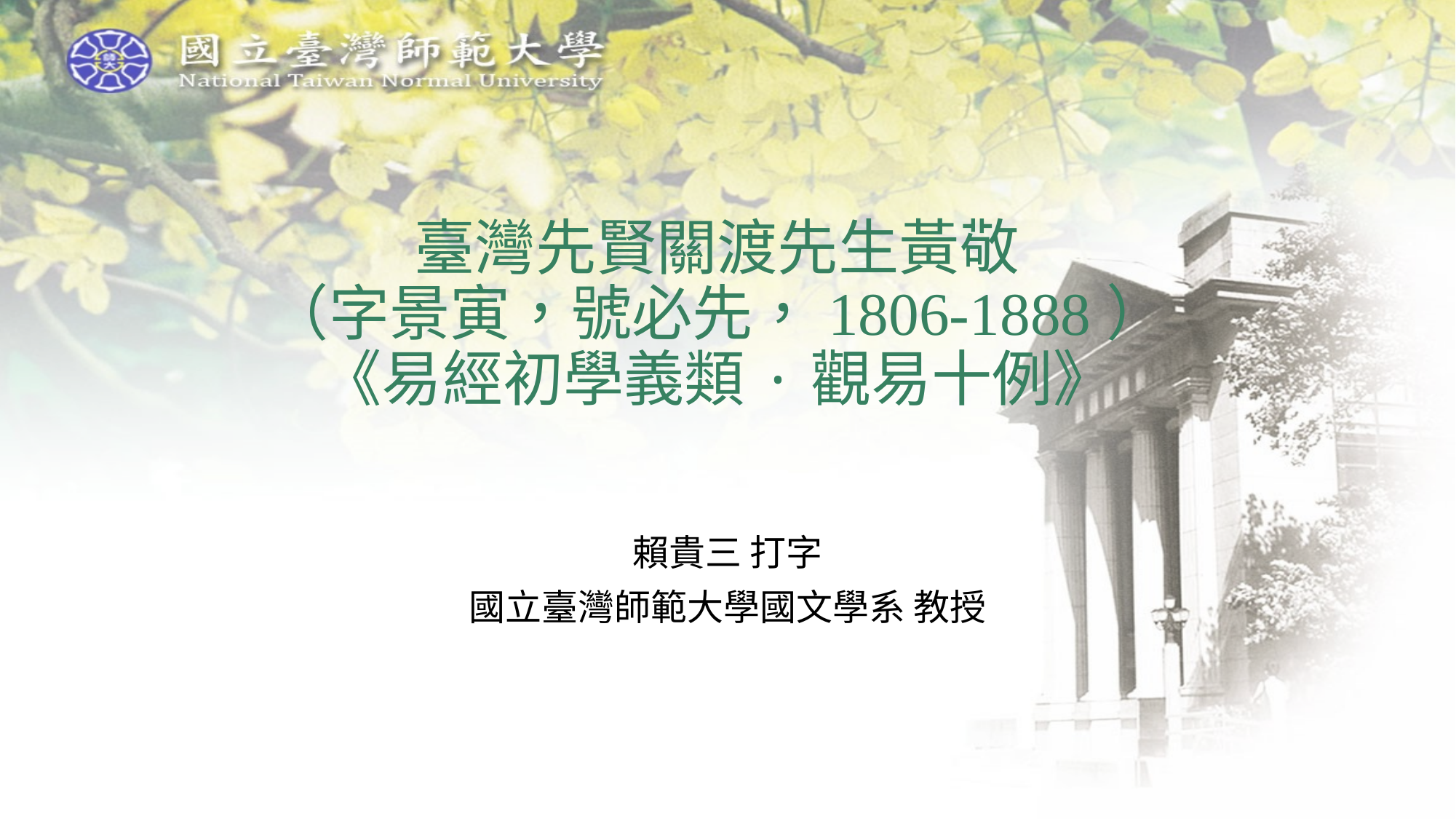

# 臺灣先賢關渡先生黃敬 （字景寅，號必先，1806-1888） 《易經初學義類·觀易十例》
賴貴三 打字
國立臺灣師範大學國文學系 教授